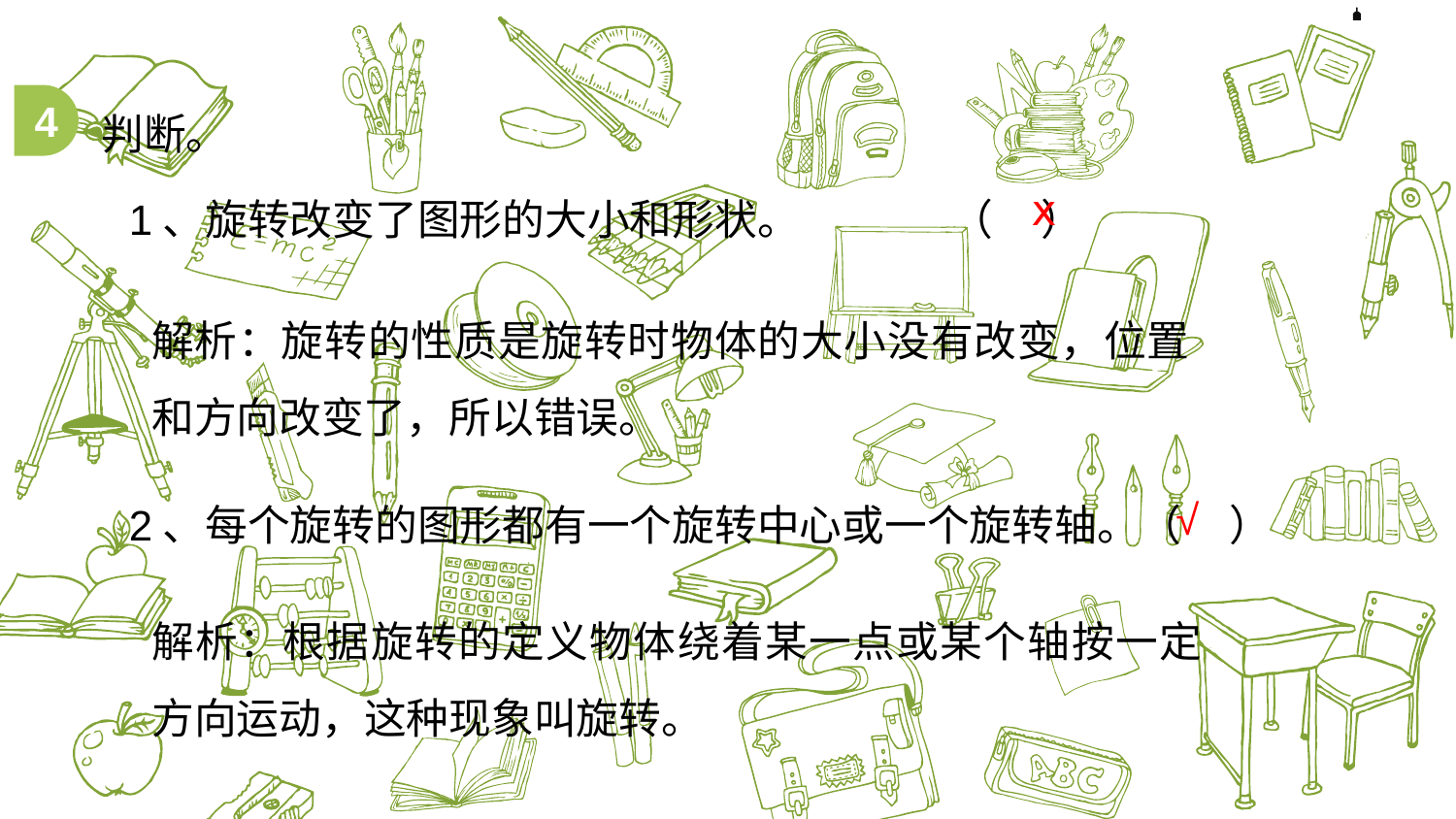

判断。
4
1、旋转改变了图形的大小和形状。                （     ）

2、每个旋转的图形都有一个旋转中心或一个旋转轴。（     ）
ⅹ
解析：旋转的性质是旋转时物体的大小没有改变，位置和方向改变了，所以错误。
√
解析：根据旋转的定义物体绕着某一点或某个轴按一定方向运动，这种现象叫旋转。